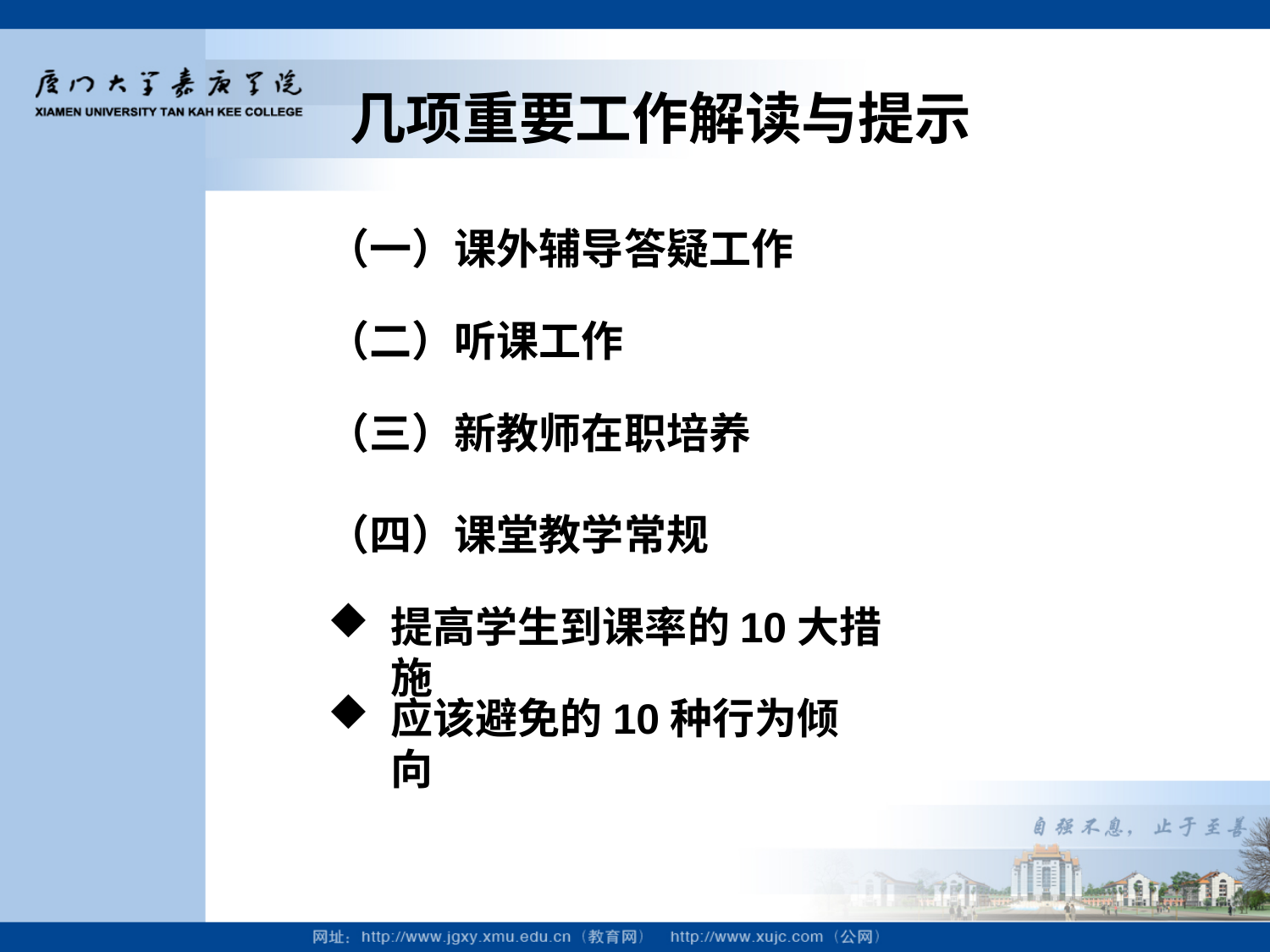

几项重要工作解读与提示
（一）课外辅导答疑工作
（二）听课工作
（三）新教师在职培养
（四）课堂教学常规
提高学生到课率的10大措施
应该避免的10种行为倾向